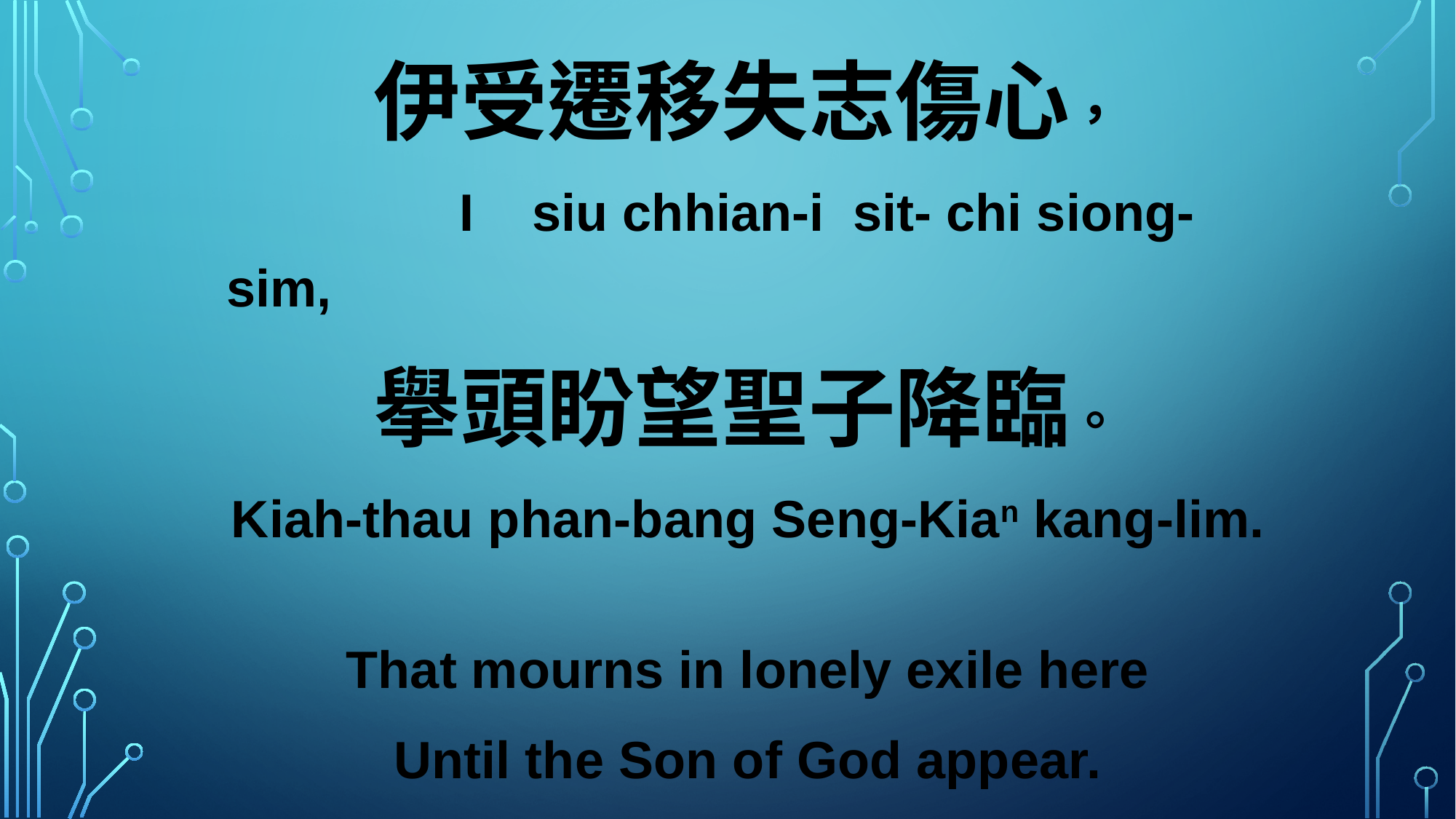

伊受遷移失志傷心，
                I    siu chhian-i  sit- chi siong-sim,
擧頭盼望聖子降臨。
Kiah-thau phan-bang Seng-Kian kang-lim.

That mourns in lonely exile here
Until the Son of God appear.